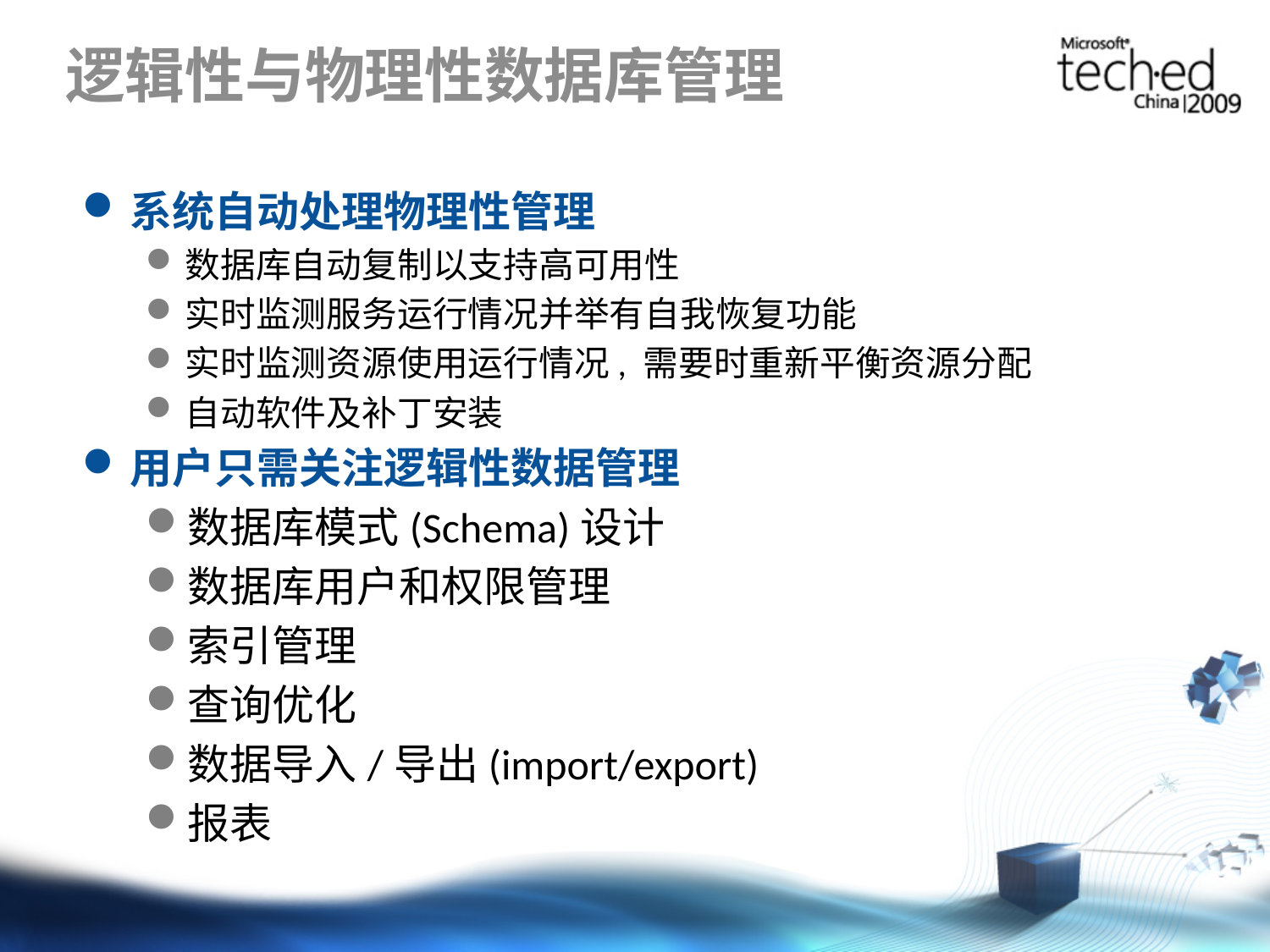

# 逻辑性与物理性数据库管理
系统自动处理物理性管理
数据库自动复制以支持高可用性
实时监测服务运行情况并举有自我恢复功能
实时监测资源使用运行情况, 需要时重新平衡资源分配
自动软件及补丁安装
用户只需关注逻辑性数据管理
数据库模式(Schema)设计
数据库用户和权限管理
索引管理
查询优化
数据导入/导出(import/export)
报表